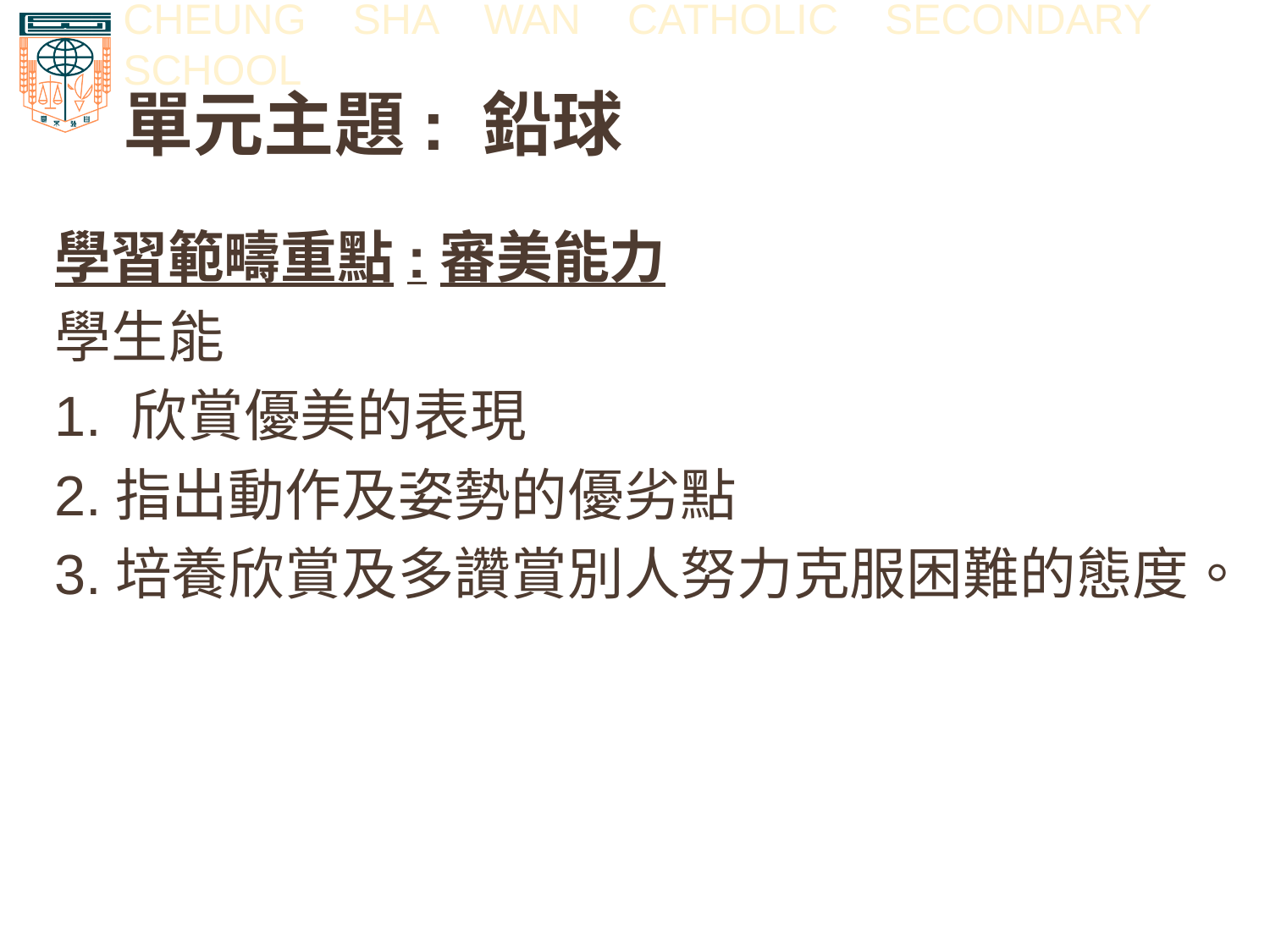

# 單元主題: 鉛球
學習範疇重點:審美能力
學生能
1. 欣賞優美的表現
2.指出動作及姿勢的優劣點
3.培養欣賞及多讚賞別人努力克服困難的態度。